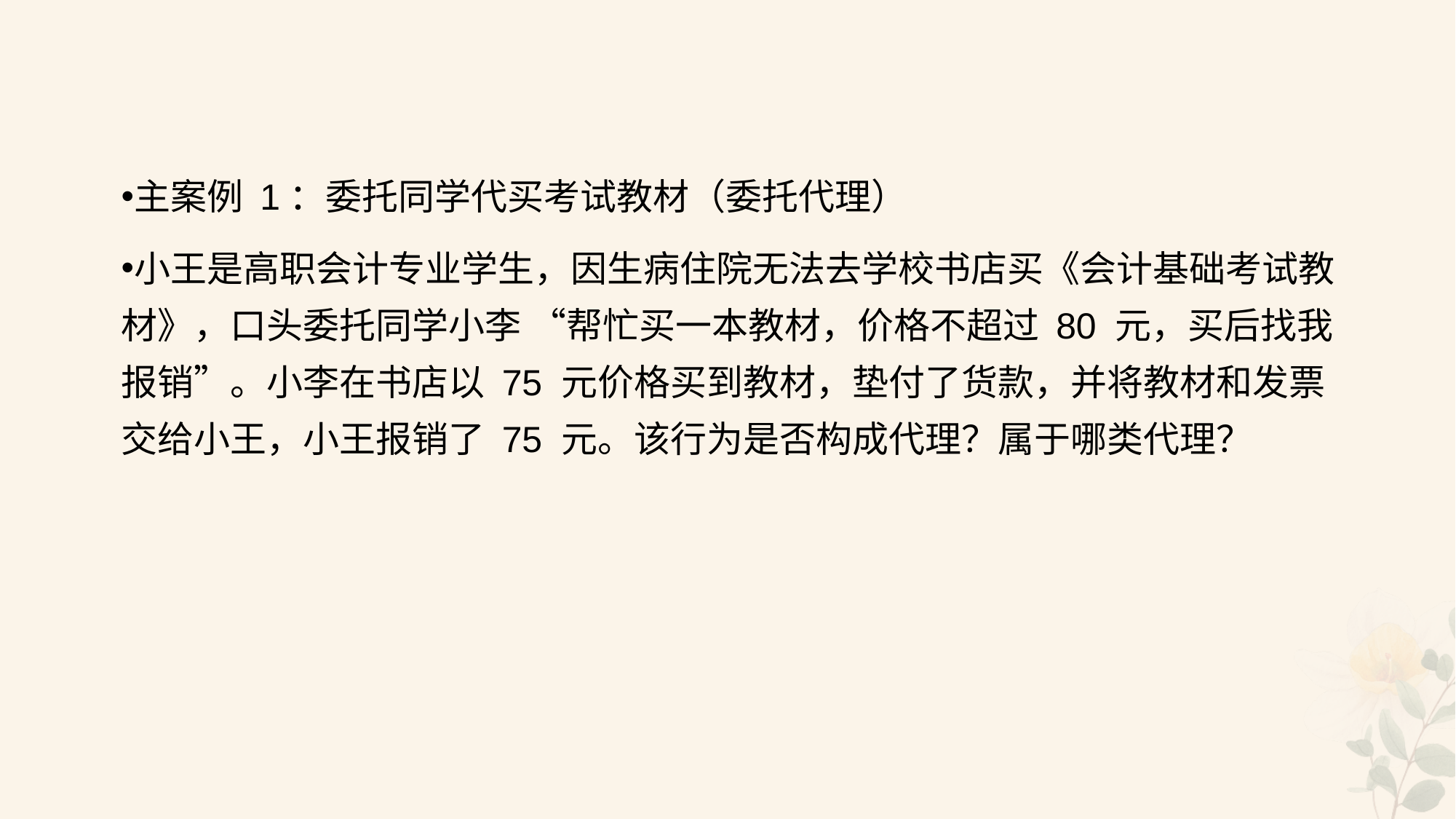

#
主案例 1：委托同学代买考试教材（委托代理）
小王是高职会计专业学生，因生病住院无法去学校书店买《会计基础考试教材》，口头委托同学小李 “帮忙买一本教材，价格不超过 80 元，买后找我报销”。小李在书店以 75 元价格买到教材，垫付了货款，并将教材和发票交给小王，小王报销了 75 元。该行为是否构成代理？属于哪类代理？